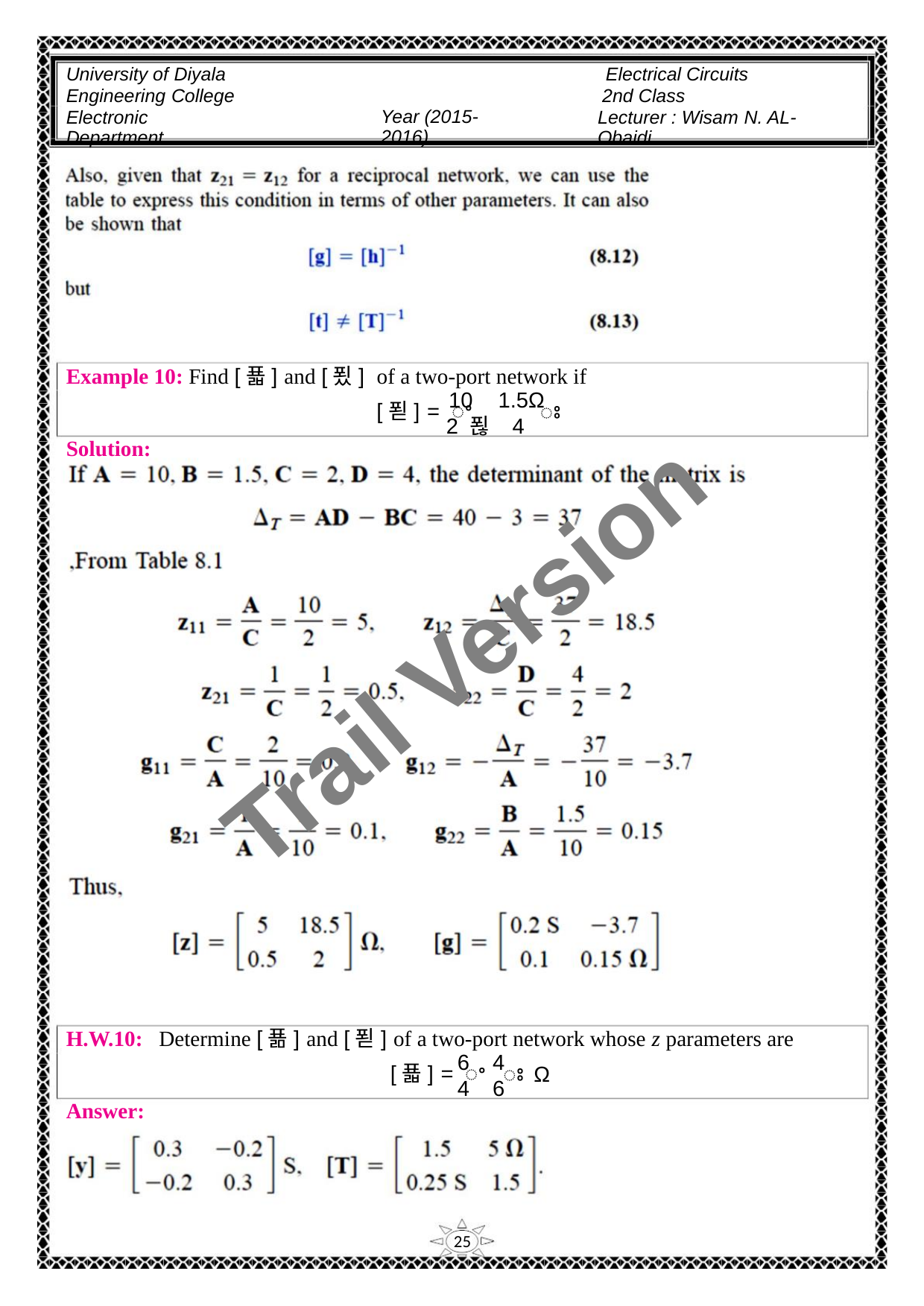

University of Diyala
Engineering College
Electronic Department
Electrical Circuits
2nd Class
Lecturer : Wisam N. AL-Obaidi
Year (2015-2016)
Example 10: Find [푧] and [푔] of a two-port network if
10 1.5Ω
[푇] = ꢀ
ꢁ
2 푆
4
Solution:
Trail Version
Trail Version
Trail Version
Trail Version
Trail Version
Trail Version
Trail Version
Trail Version
Trail Version
Trail Version
Trail Version
Trail Version
Trail Version
H.W.10: Determine [푦] and [푇] of a two-port network whose z parameters are
6 4
4 6
[푧] = ꢀ
ꢁ Ω
Answer:
25